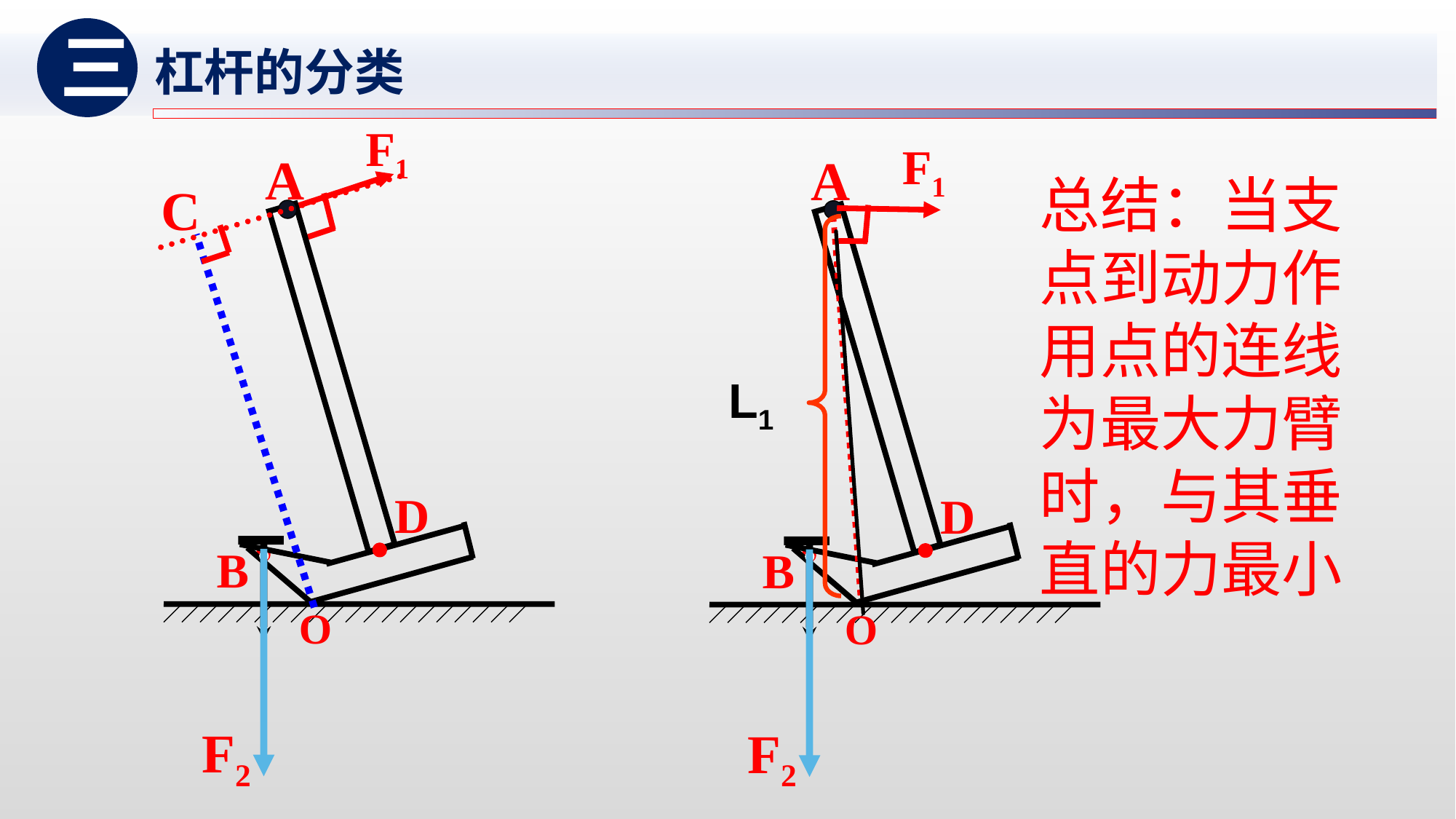

三

杠杆的分类

F1
A

D
B

F2

O

F1

A

D
B

F2

O
总结：当支点到动力作用点的连线为最大力臂时，与其垂直的力最小
C

L1